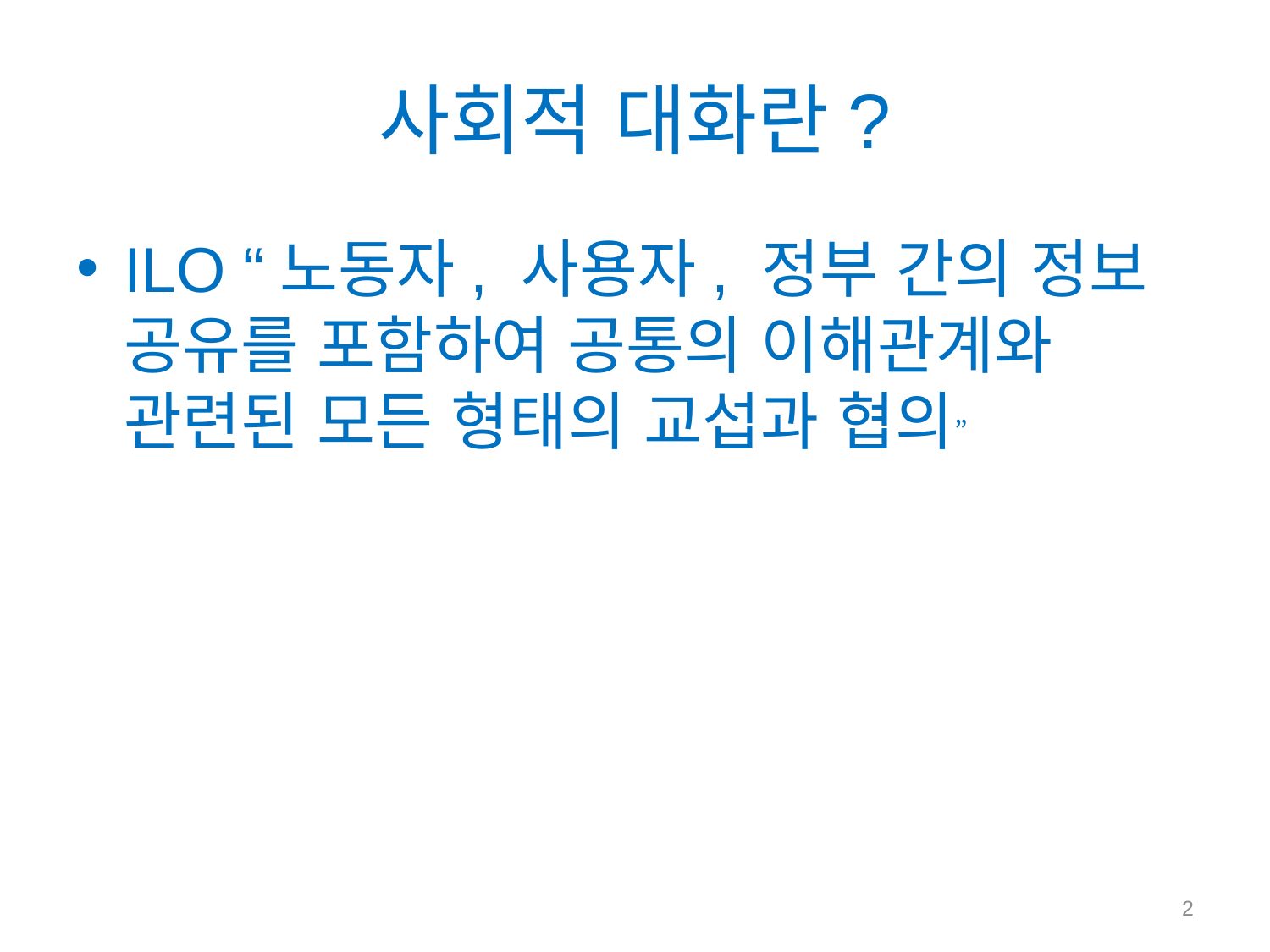

# 사회적 대화란?
ILO “노동자, 사용자, 정부 간의 정보 공유를 포함하여 공통의 이해관계와 관련된 모든 형태의 교섭과 협의”
2